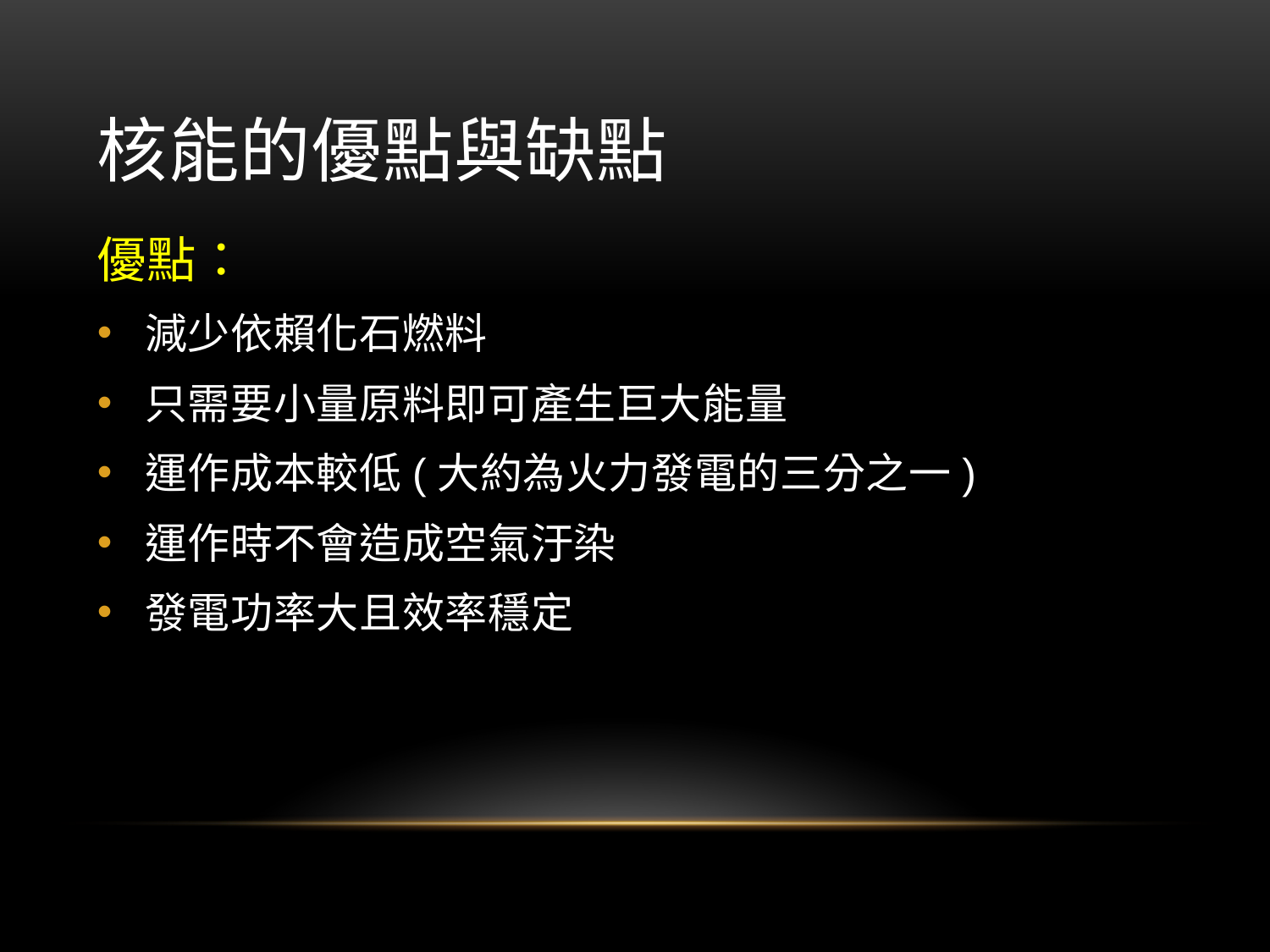

# 核能的優點與缺點
優點：
減少依賴化石燃料
只需要小量原料即可產生巨大能量
運作成本較低(大約為火力發電的三分之一)
運作時不會造成空氣汙染
發電功率大且效率穩定